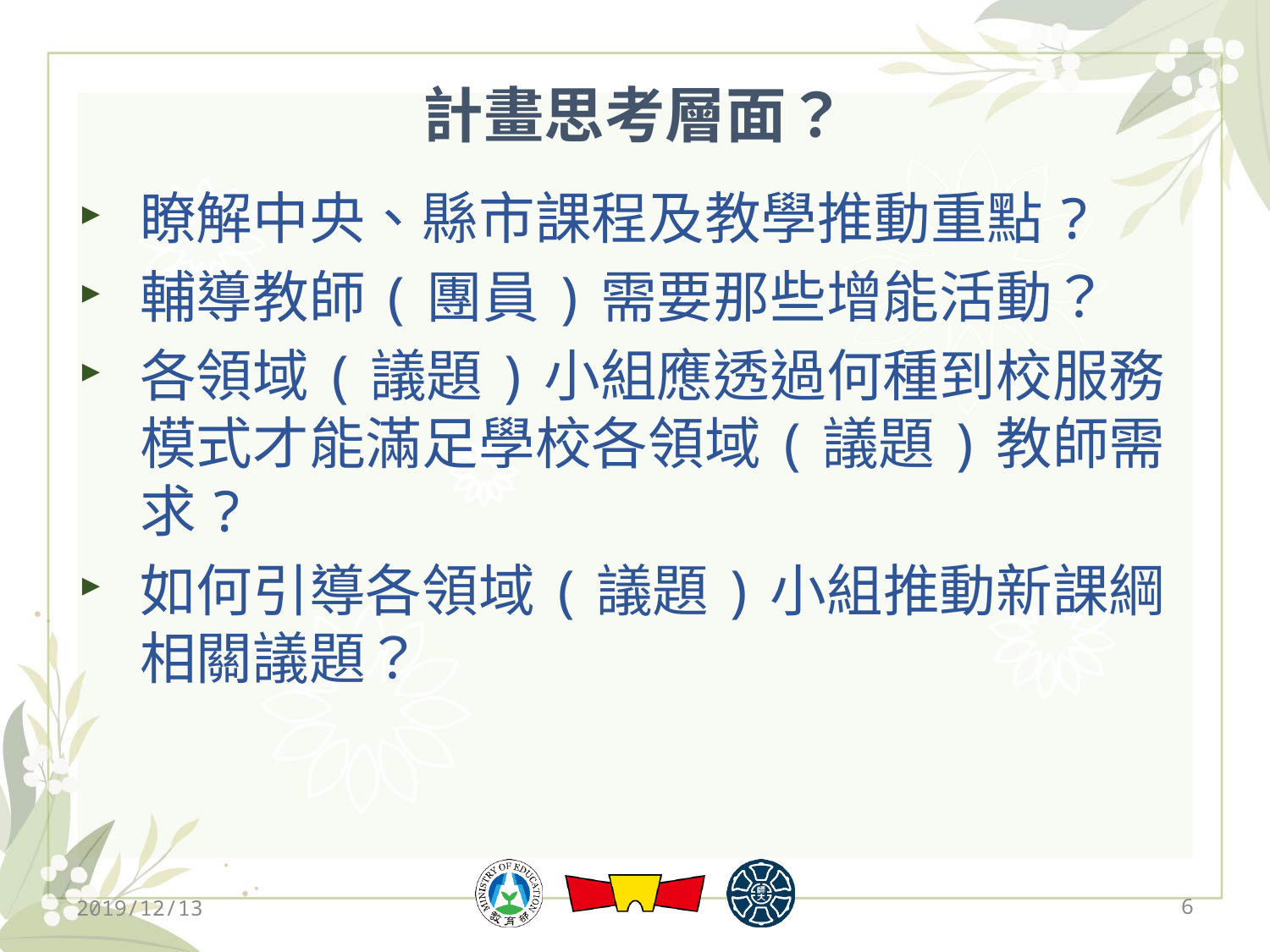

# 計畫思考層面？
瞭解中央、縣市課程及教學推動重點?
輔導教師(團員)需要那些增能活動？
各領域(議題)小組應透過何種到校服務模式才能滿足學校各領域(議題)教師需求?
如何引導各領域(議題)小組推動新課綱相關議題？

2019/12/13
6